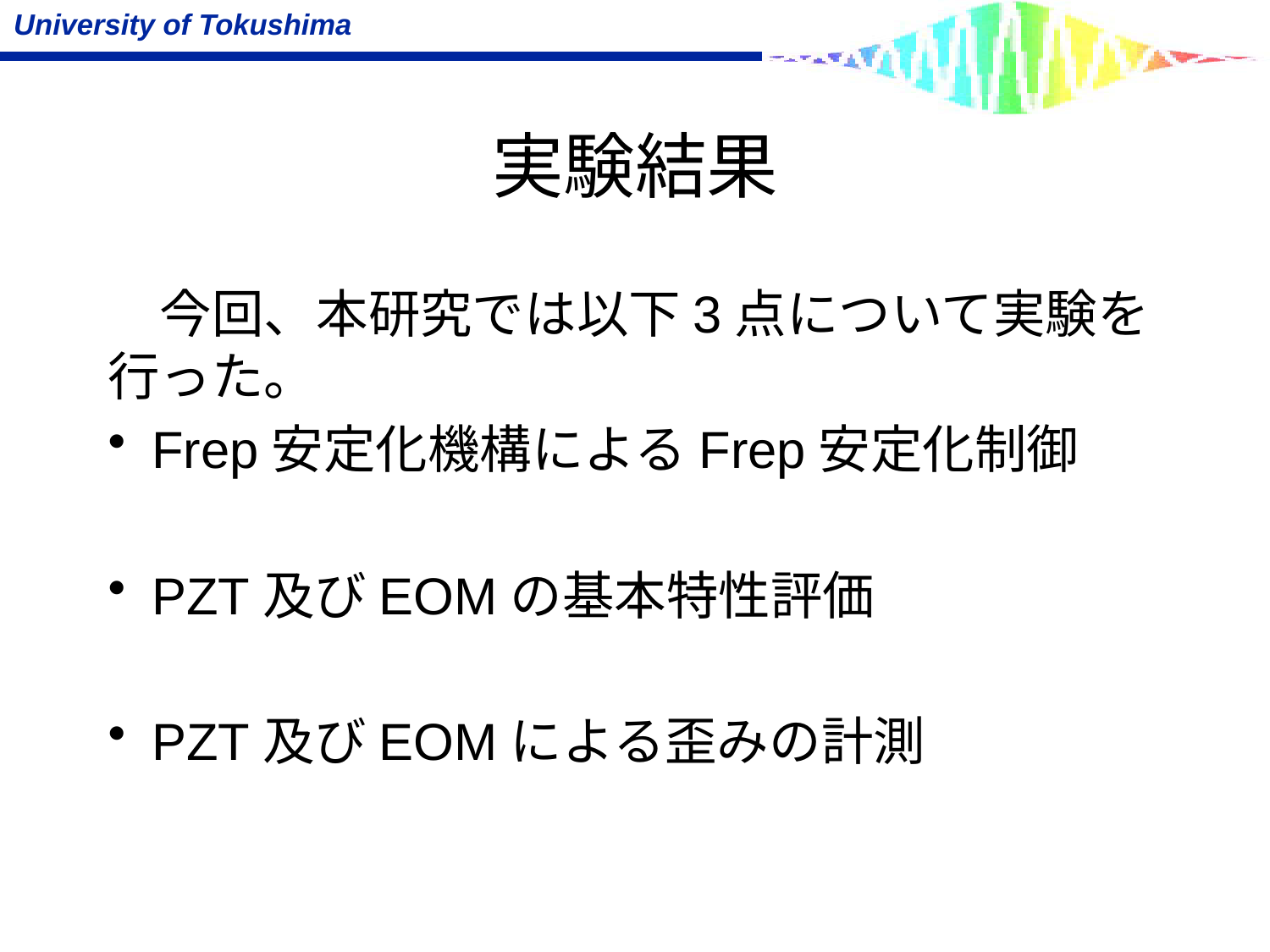

# 実験結果
　今回、本研究では以下3点について実験を行った。
Frep安定化機構によるFrep安定化制御

PZT及びEOMの基本特性評価

PZT及びEOMによる歪みの計測